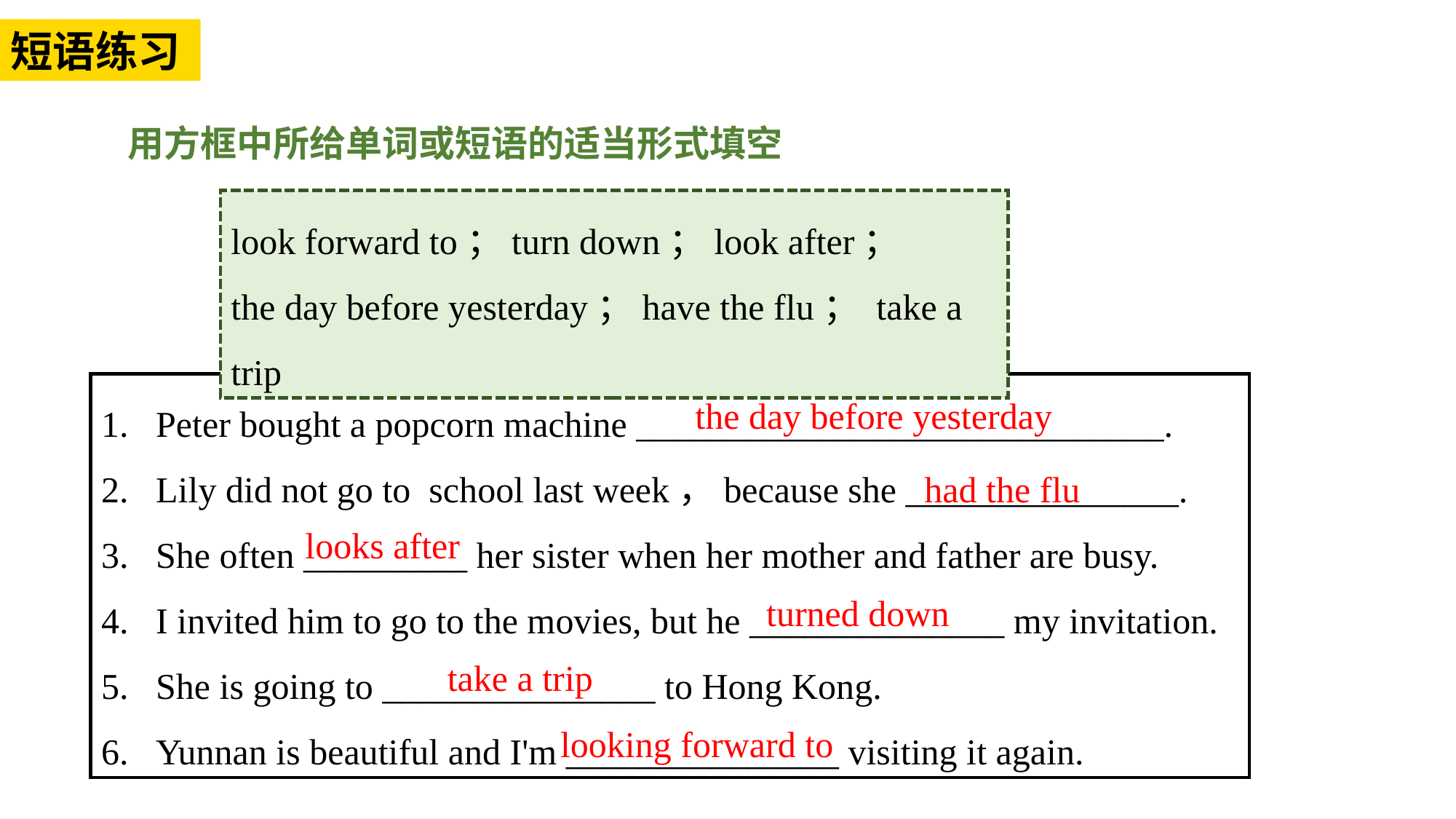

短语练习
用方框中所给单词或短语的适当形式填空
look forward to；turn down；look after；
the day before yesterday；have the flu； take a trip
Peter bought a popcorn machine _____________________________.
Lily did not go to  school last week，because she _______________.
She often _________ her sister when her mother and father are busy.
I invited him to go to the movies, but he ______________ my invitation.
She is going to _______________ to Hong Kong.
Yunnan is beautiful and I'm _______________ visiting it again.
the day before yesterday
had the flu
looks after
turned down
take a trip
looking forward to